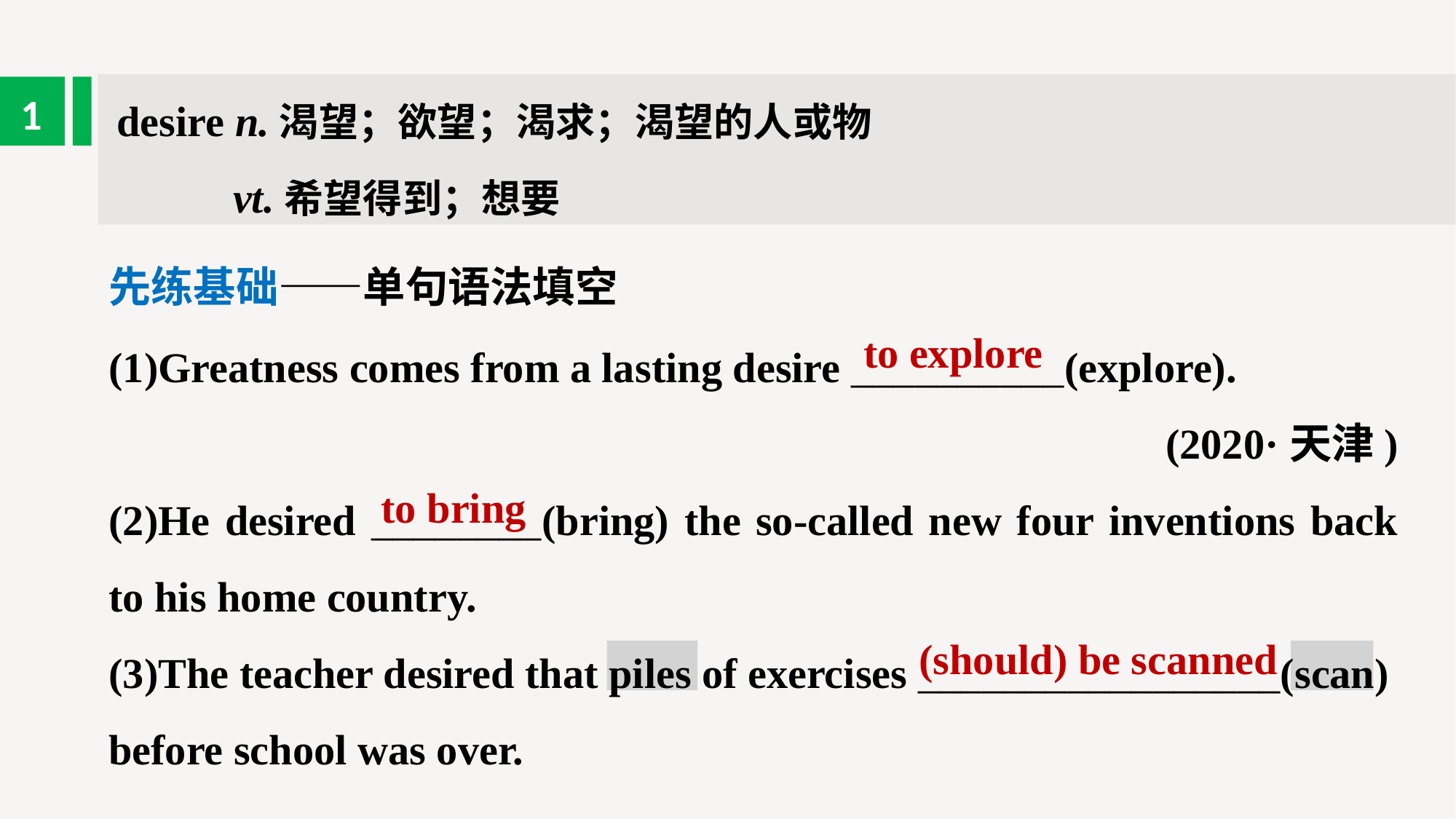

desire n.渴望；欲望；渴求；渴望的人或物
           vt.希望得到；想要

1
先练基础——单句语法填空
(1)Greatness comes from a lasting desire __________(explore).
(2020·天津)
(2)He desired ________(bring) the so-called new four inventions back to his home country.
(3)The teacher desired that piles of exercises _________________(scan) before school was over.
to explore
to bring
(should) be scanned